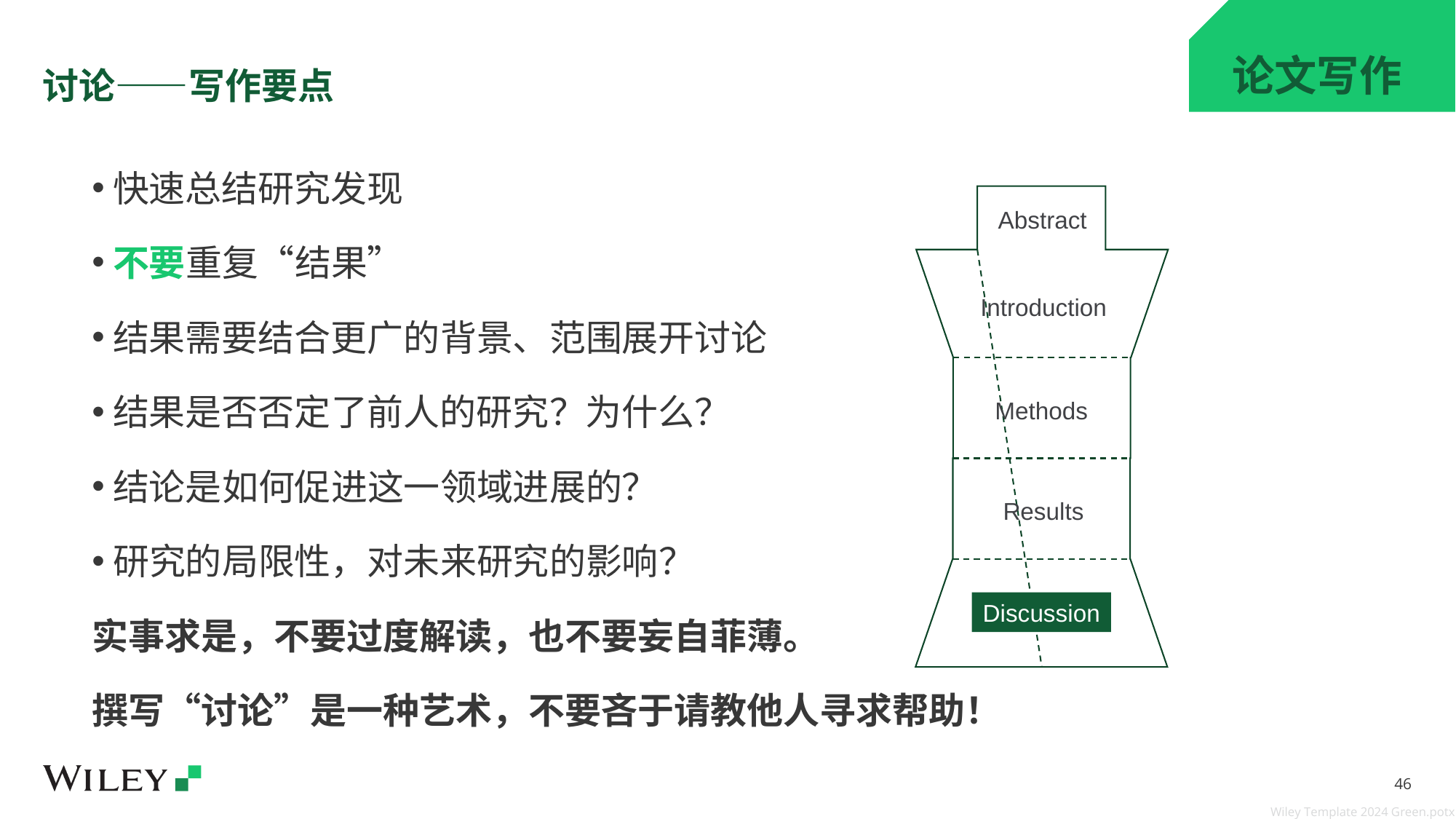

# 讨论——写作要点
论文写作
快速总结研究发现
不要重复“结果”
结果需要结合更广的背景、范围展开讨论
结果是否否定了前人的研究？为什么？
结论是如何促进这一领域进展的？
研究的局限性，对未来研究的影响？
实事求是，不要过度解读，也不要妄自菲薄。
撰写“讨论”是一种艺术，不要吝于请教他人寻求帮助！

Abstract
Introduction
Methods
Results
Discussion